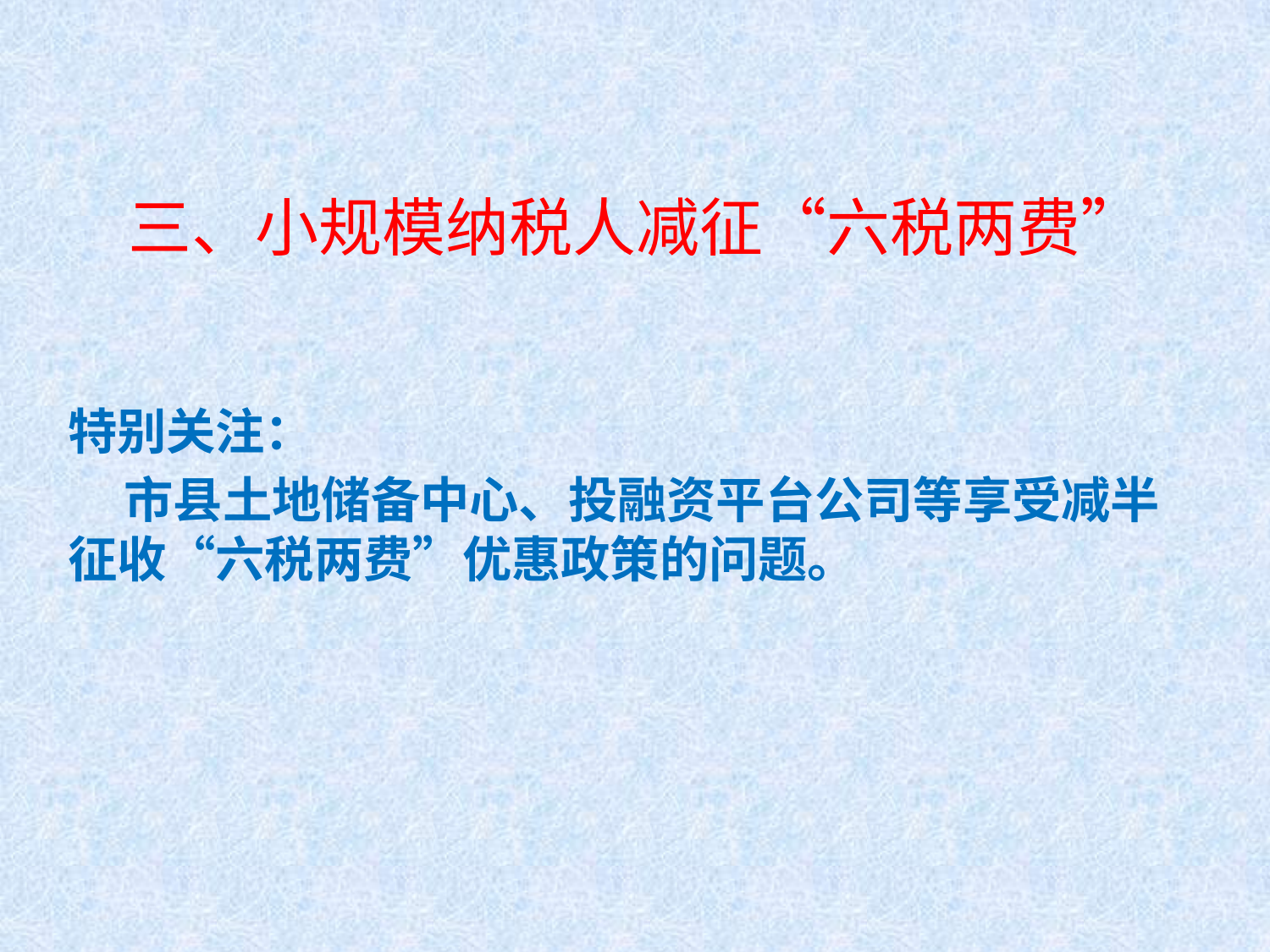

# 三、小规模纳税人减征“六税两费”

特别关注：
    市县土地储备中心、投融资平台公司等享受减半征收“六税两费”优惠政策的问题。